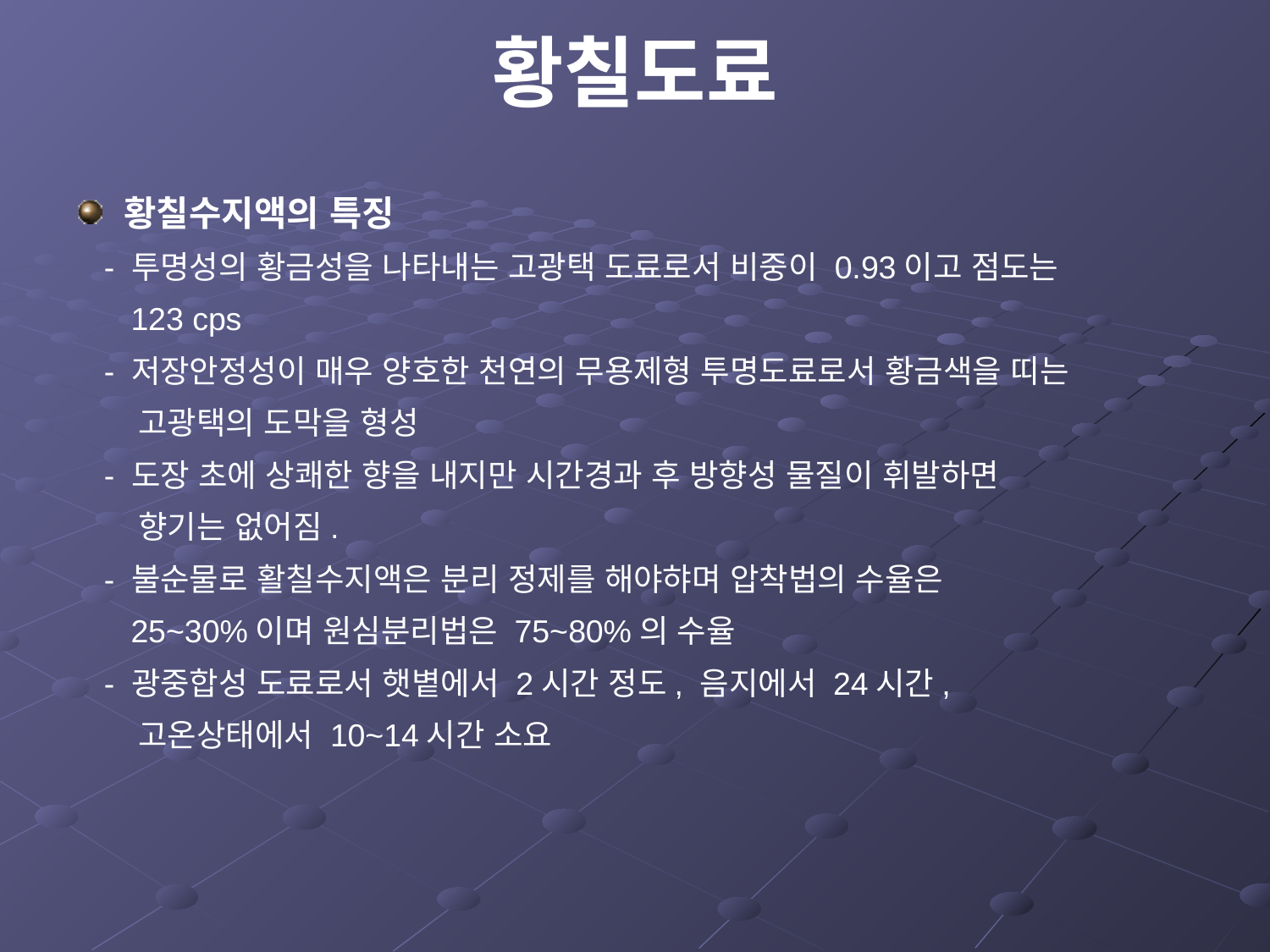

# 황칠도료
 황칠수지액의 특징
   - 투명성의 황금성을 나타내는 고광택 도료로서 비중이 0.93이고 점도는
      123 cps
   - 저장안정성이 매우 양호한 천연의 무용제형 투명도료로서 황금색을 띠는
      고광택의 도막을 형성
   - 도장 초에 상쾌한 향을 내지만 시간경과 후 방향성 물질이 휘발하면
      향기는 없어짐.
   - 불순물로 활칠수지액은 분리 정제를 해야햐며 압착법의 수율은
      25~30%이며 원심분리법은 75~80%의 수율
   - 광중합성 도료로서 햇볕에서 2시간 정도, 음지에서 24시간,
      고온상태에서 10~14시간 소요